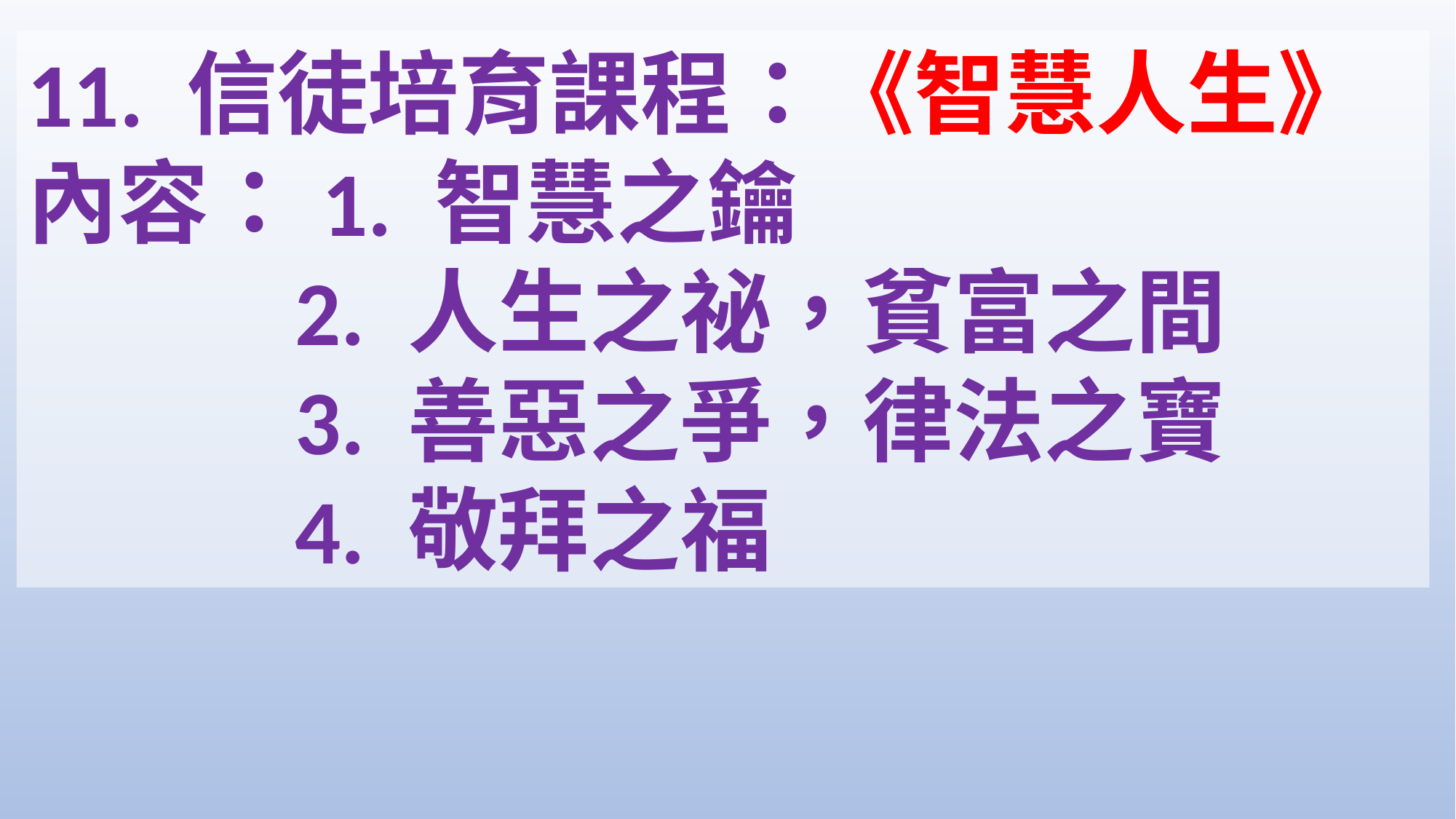

11. 信徒培育課程：《智慧人生》
內容：1. 智慧之鑰
             2. 人生之祕，貧富之間
             3. 善惡之爭，律法之寶
             4. 敬拜之福